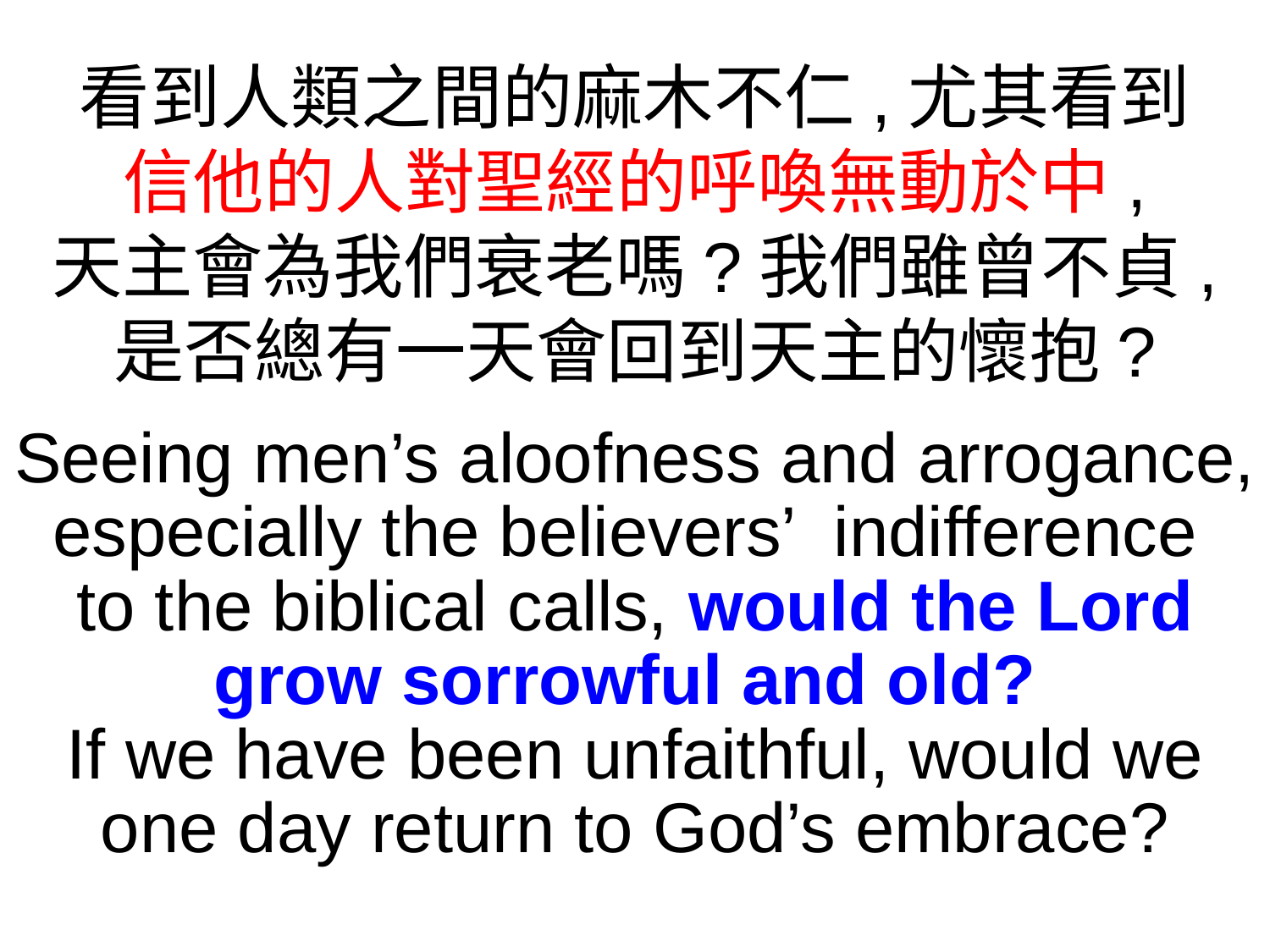

看到人類之間的麻木不仁,尤其看到
信他的人對聖經的呼喚無動於中,
天主會為我們衰老嗎?我們雖曾不貞,
是否總有一天會回到天主的懷抱?
Seeing men’s aloofness and arrogance, especially the believers’  indifference
to the biblical calls, would the Lord grow sorrowful and old?
If we have been unfaithful, would we one day return to God’s embrace?